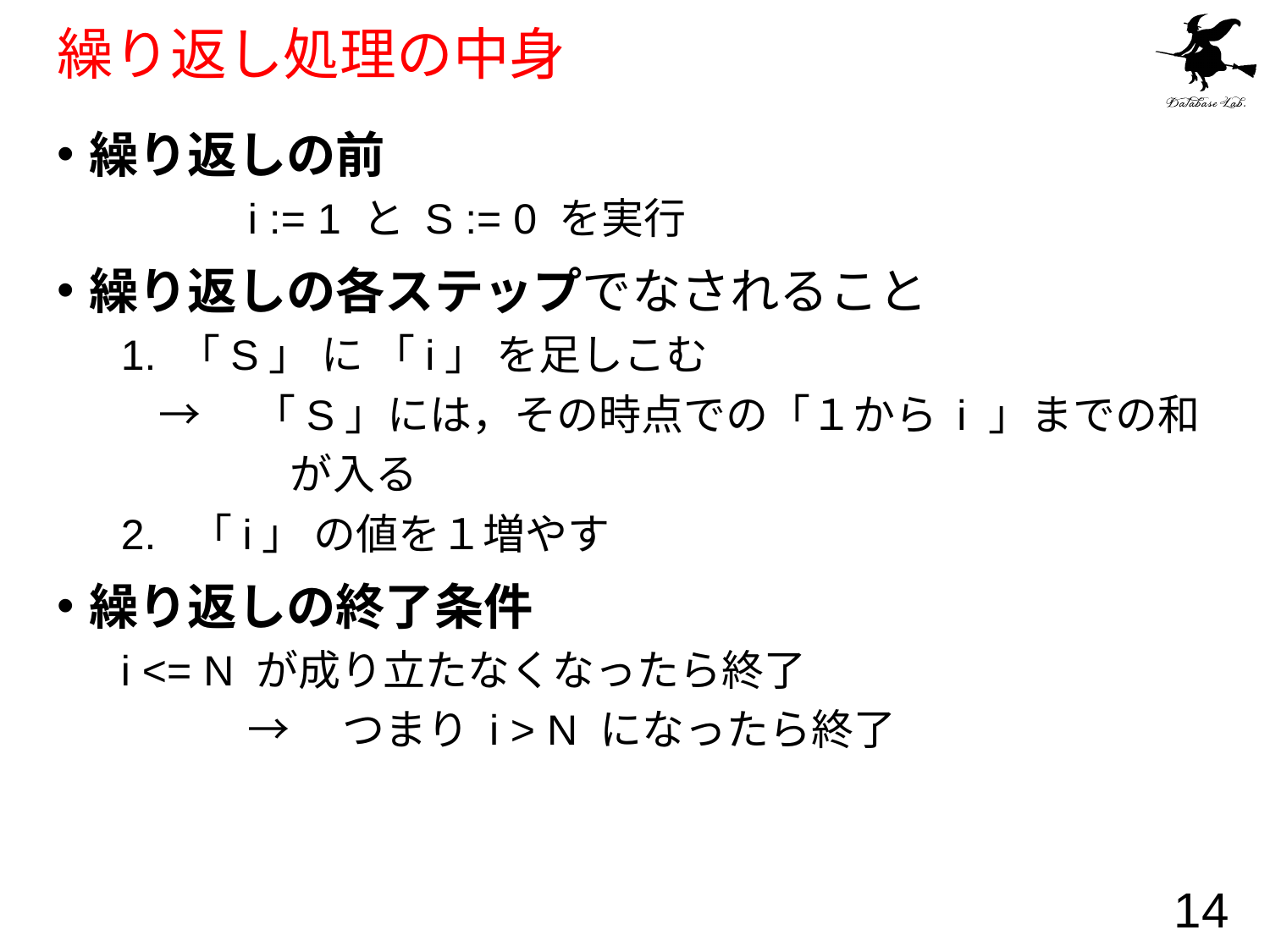

# 繰り返し処理の中身
繰り返しの前
	i := 1 と S := 0 を実行
繰り返しの各ステップでなされること
1. 「S」 に 「i」 を足しこむ
    →　「S」には，その時点での「１から i 」までの和
　　　　が入る
2.  「i」 の値を１増やす
繰り返しの終了条件
i <= N が成り立たなくなったら終了
	→　つまり i > N になったら終了
14